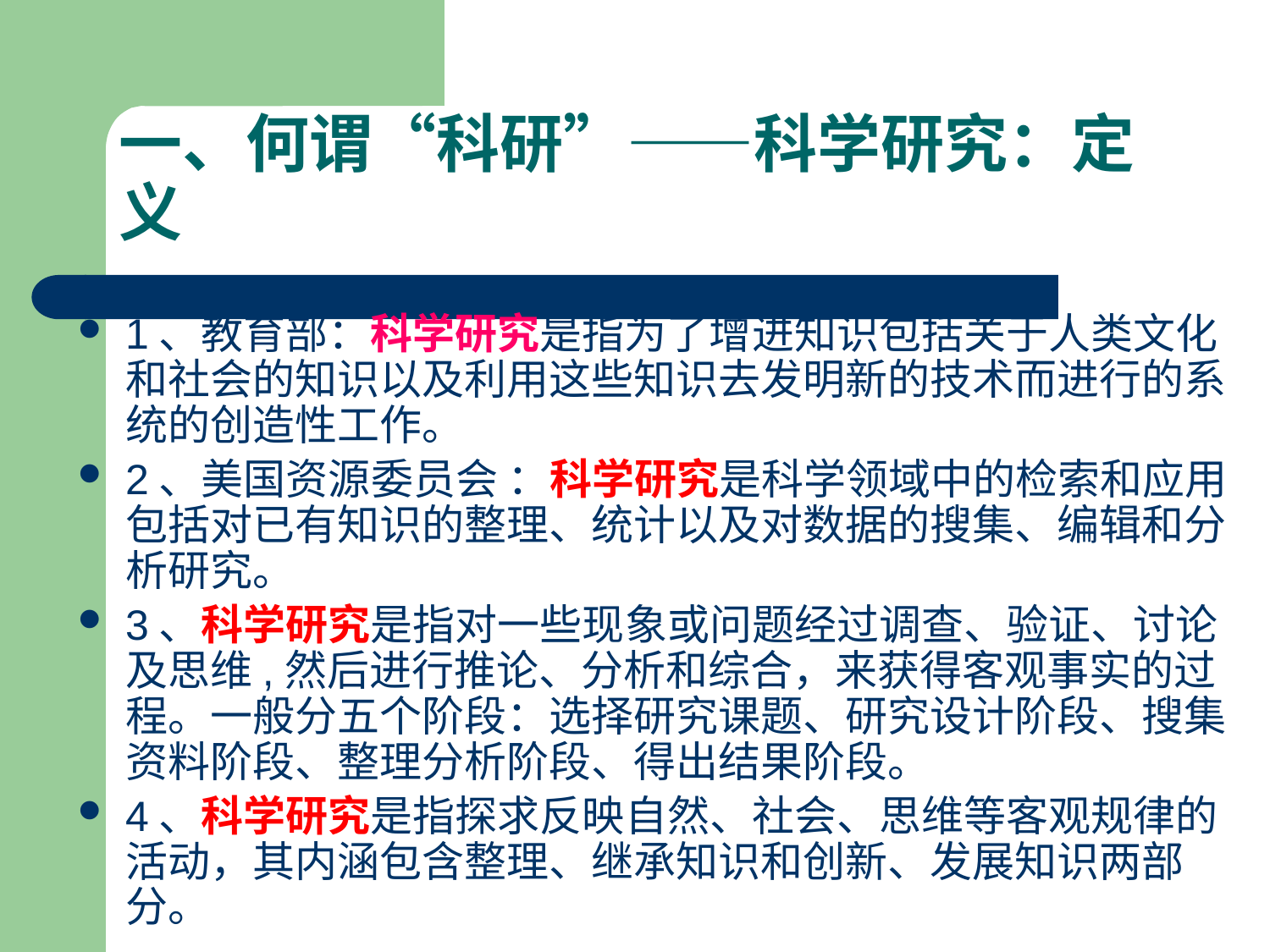

# 一、何谓“科研”——科学研究：定义
1、教育部：科学研究是指为了增进知识包括关于人类文化和社会的知识以及利用这些知识去发明新的技术而进行的系统的创造性工作。
2、美国资源委员会 ：科学研究是科学领域中的检索和应用包括对已有知识的整理、统计以及对数据的搜集、编辑和分析研究。
3、科学研究是指对一些现象或问题经过调查、验证、讨论及思维,然后进行推论、分析和综合，来获得客观事实的过程。一般分五个阶段：选择研究课题、研究设计阶段、搜集资料阶段、整理分析阶段、得出结果阶段。
4、科学研究是指探求反映自然、社会、思维等客观规律的活动，其内涵包含整理、继承知识和创新、发展知识两部分。